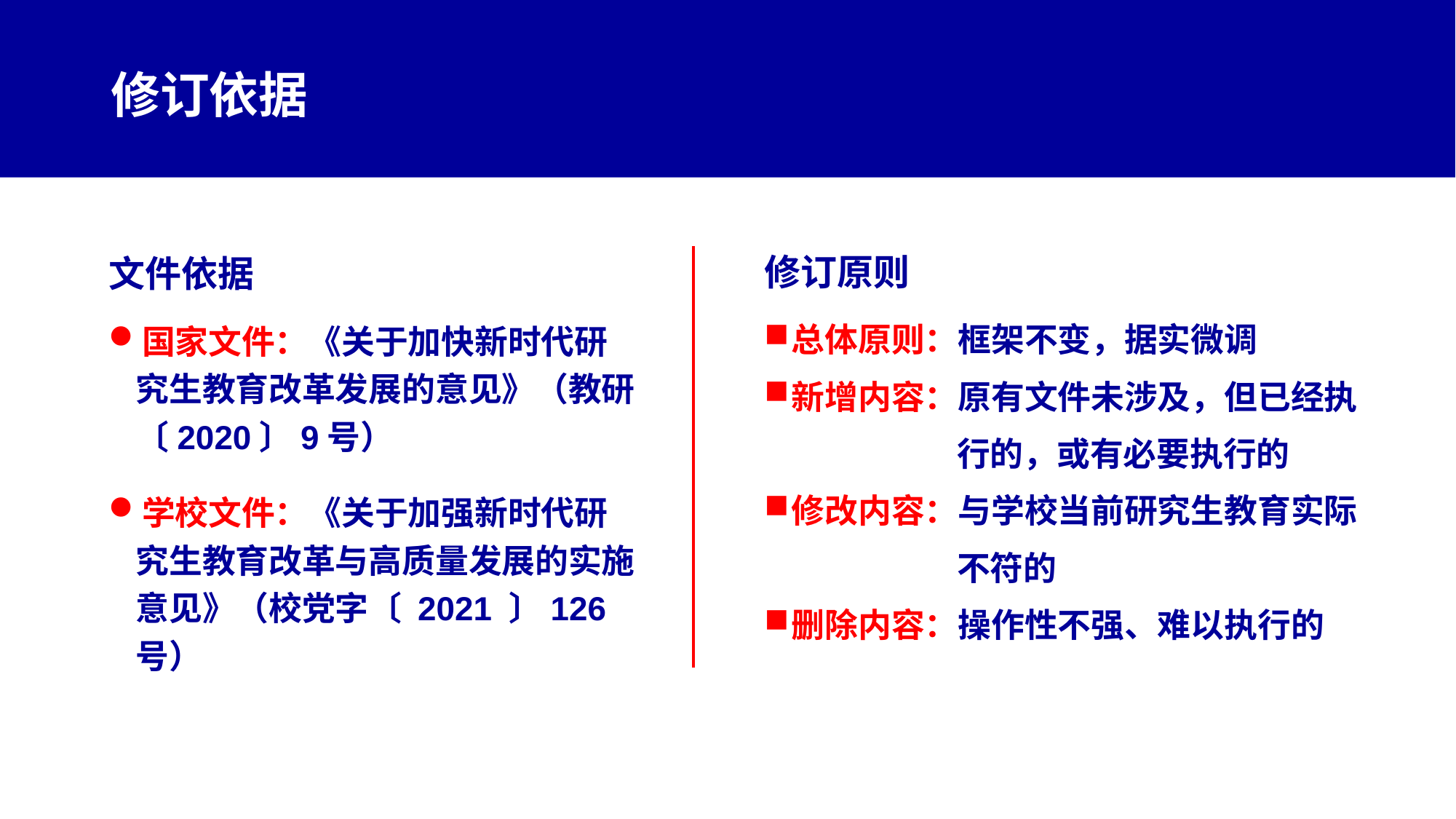

# 修订依据
修订原则
总体原则：框架不变，据实微调
新增内容：原有文件未涉及，但已经执
行的，或有必要执行的
修改内容：与学校当前研究生教育实际
不符的
删除内容：操作性不强、难以执行的
文件依据
国家文件：《关于加快新时代研究生教育改革发展的意见》（教研〔2020〕9号）
学校文件：《关于加强新时代研究生教育改革与高质量发展的实施意见》（校党字〔 2021 〕126号）